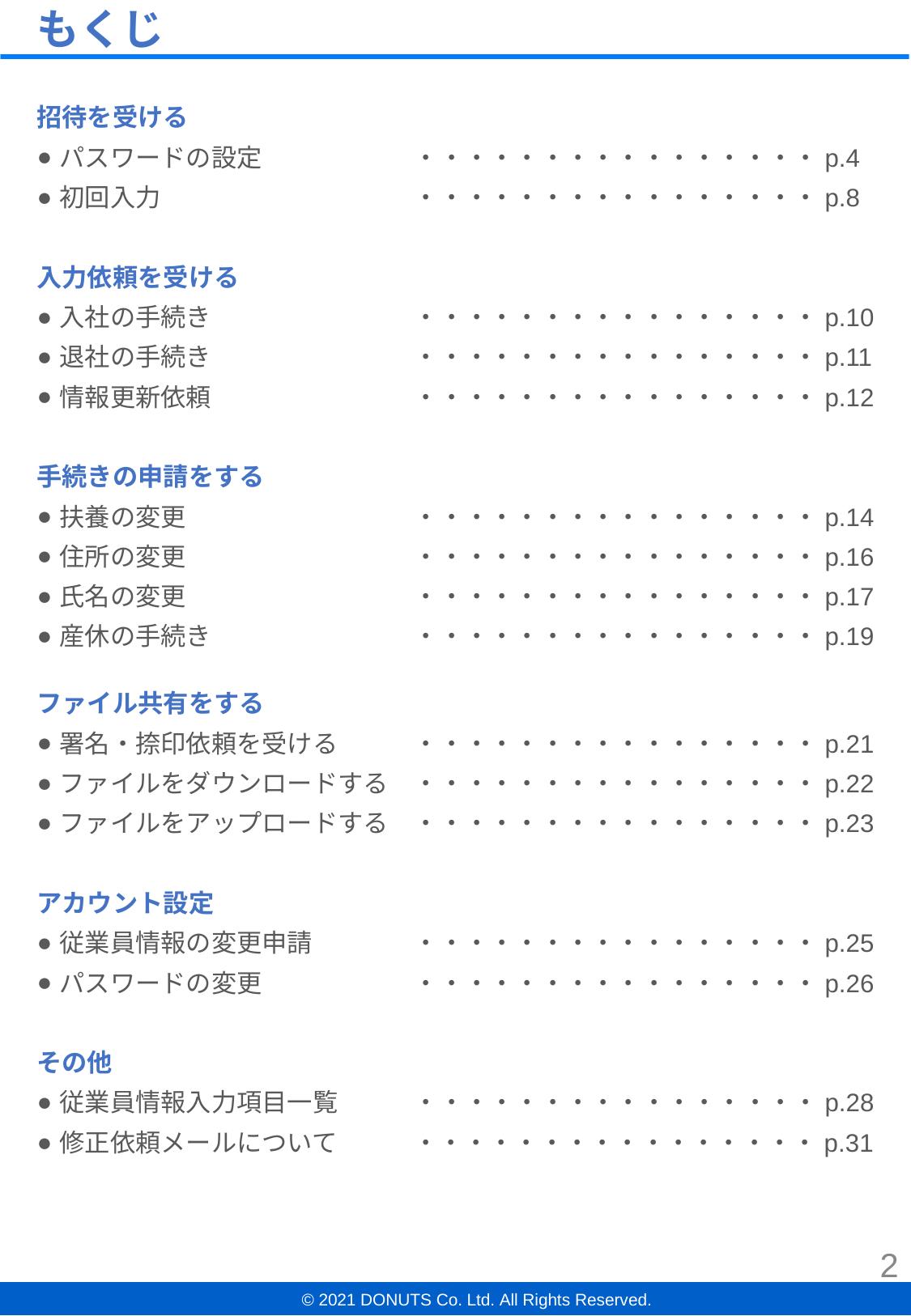

# もくじ
招待を受ける
パスワードの設定　　　　　　・・・・・・・・・・・・・・・・p.4
初回入力　　　　　　　　　　・・・・・・・・・・・・・・・・p.8

入力依頼を受ける
入社の手続き　　　　　　　　・・・・・・・・・・・・・・・・p.10
退社の手続き　　　　　　　　・・・・・・・・・・・・・・・・p.11
情報更新依頼　　　　　　　　・・・・・・・・・・・・・・・・p.12

手続きの申請をする
扶養の変更　　　　　　　　　・・・・・・・・・・・・・・・・p.14
住所の変更　　　　　　　　　・・・・・・・・・・・・・・・・p.16
氏名の変更　　　　　　　　　・・・・・・・・・・・・・・・・p.17
産休の手続き　　　　　　　　・・・・・・・・・・・・・・・・p.19
ファイル共有をする
署名・捺印依頼を受ける　　　・・・・・・・・・・・・・・・・p.21
ファイルをダウンロードする　・・・・・・・・・・・・・・・・p.22
ファイルをアップロードする　・・・・・・・・・・・・・・・・p.23

アカウント設定
従業員情報の変更申請　　　　・・・・・・・・・・・・・・・・p.25
パスワードの変更　　　　　　・・・・・・・・・・・・・・・・p.26

その他
従業員情報入力項目一覧　　　・・・・・・・・・・・・・・・・p.28
修正依頼メールについて　　　・・・・・・・・・・・・・・・・p.31

2